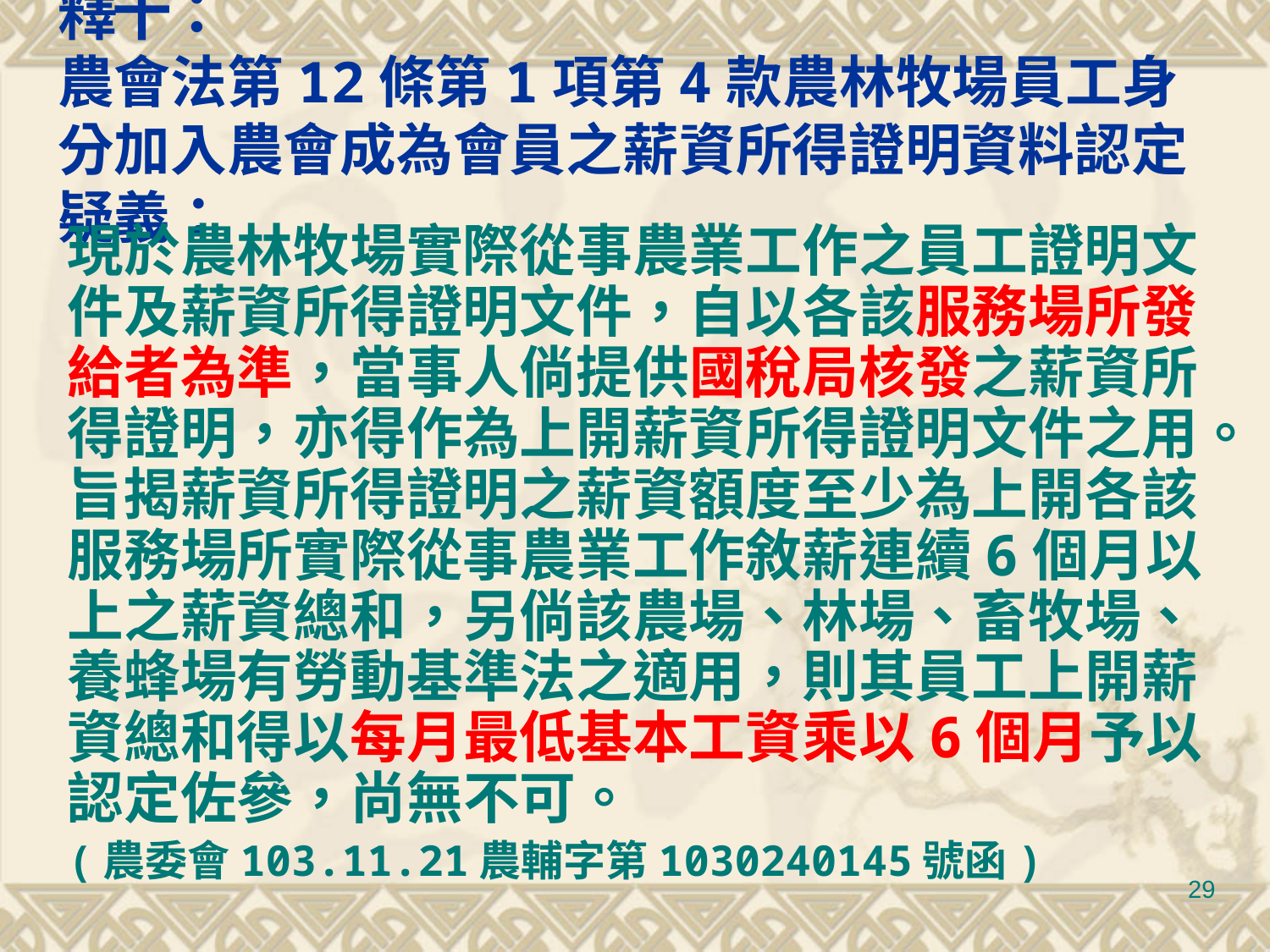

# 釋十： 農會法第12條第1項第4款農林牧場員工身分加入農會成為會員之薪資所得證明資料認定疑義：
現於農林牧場實際從事農業工作之員工證明文件及薪資所得證明文件，自以各該服務場所發給者為準，當事人倘提供國稅局核發之薪資所得證明，亦得作為上開薪資所得證明文件之用。旨揭薪資所得證明之薪資額度至少為上開各該服務場所實際從事農業工作敘薪連續6個月以上之薪資總和，另倘該農場、林場、畜牧場、養蜂場有勞動基準法之適用，則其員工上開薪資總和得以每月最低基本工資乘以6個月予以認定佐參，尚無不可。
(農委會103.11.21農輔字第1030240145號函)
29